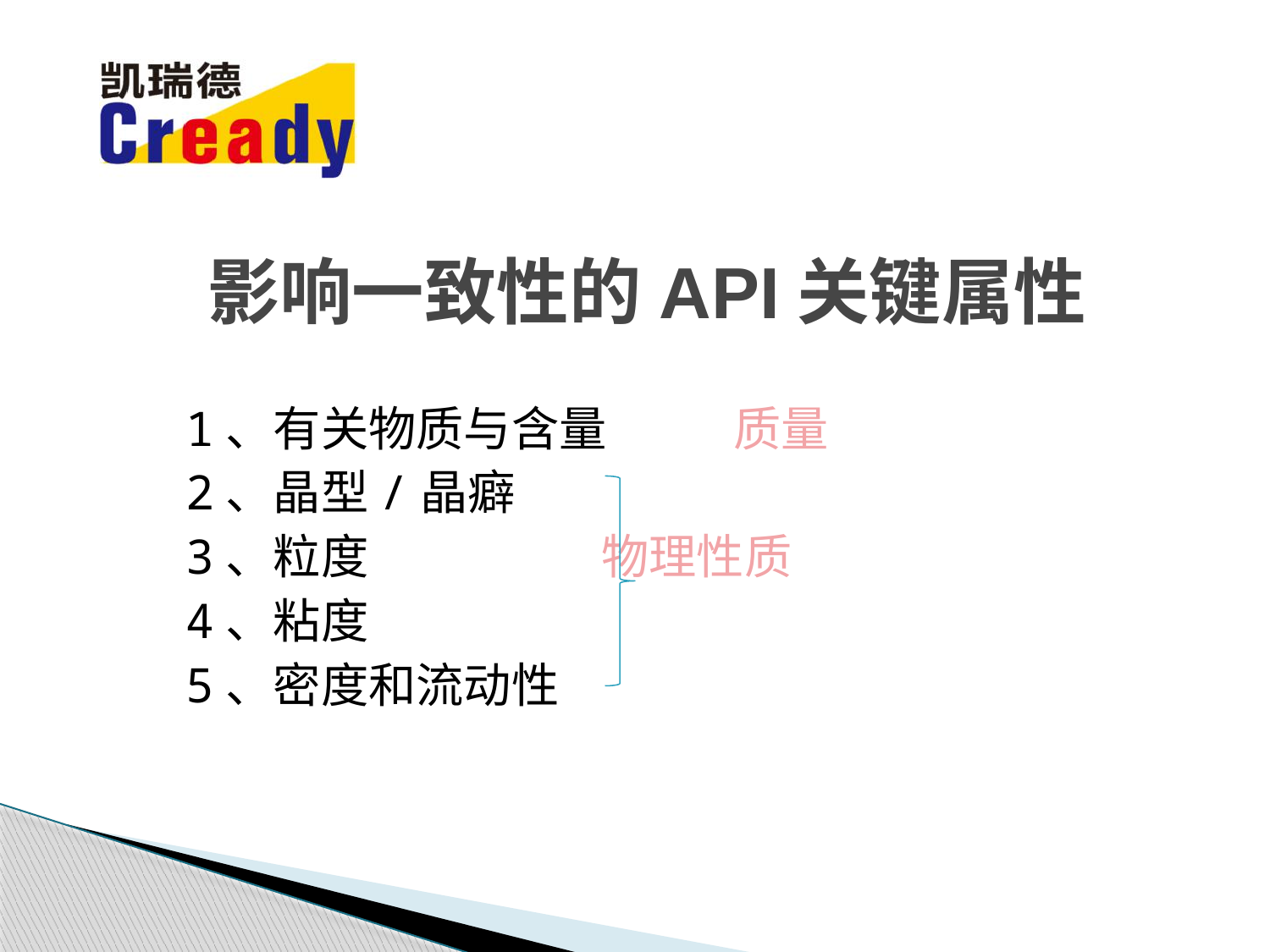

# 影响一致性的API关键属性
1、有关物质与含量            质量
2、晶型/晶癖
3、粒度                      物理性质
4、粘度
5、密度和流动性